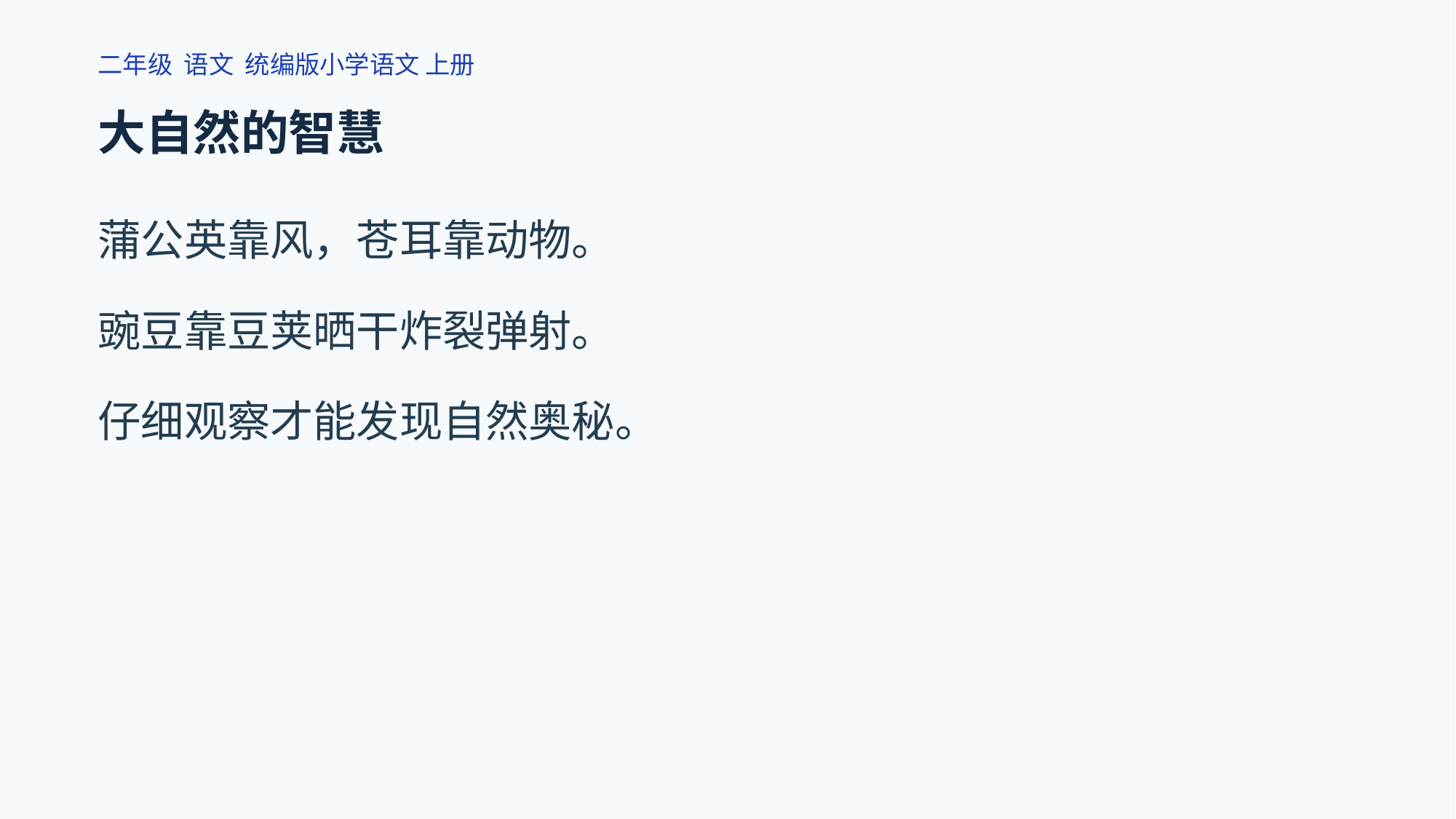

二年级  语文  统编版小学语文 上册
大自然的智慧
蒲公英靠风，苍耳靠动物。
豌豆靠豆荚晒干炸裂弹射。
仔细观察才能发现自然奥秘。